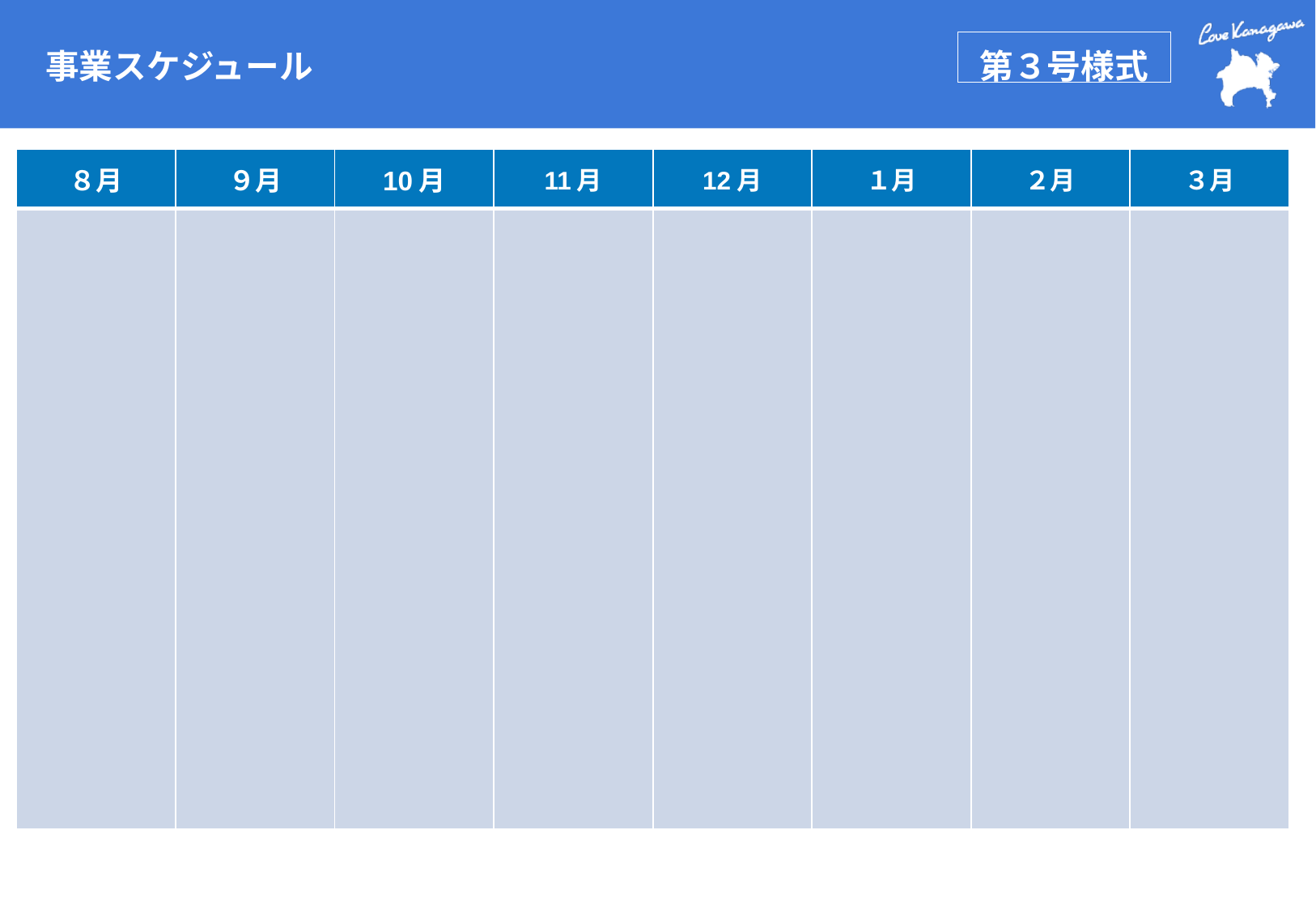

# 事業スケジュール
第３号様式
| ８月 | ９月 | 10月 | 11月 | 12月 | １月 | ２月 | ３月 |
| --- | --- | --- | --- | --- | --- | --- | --- |
|  |  |  |  |  |  |  |  |